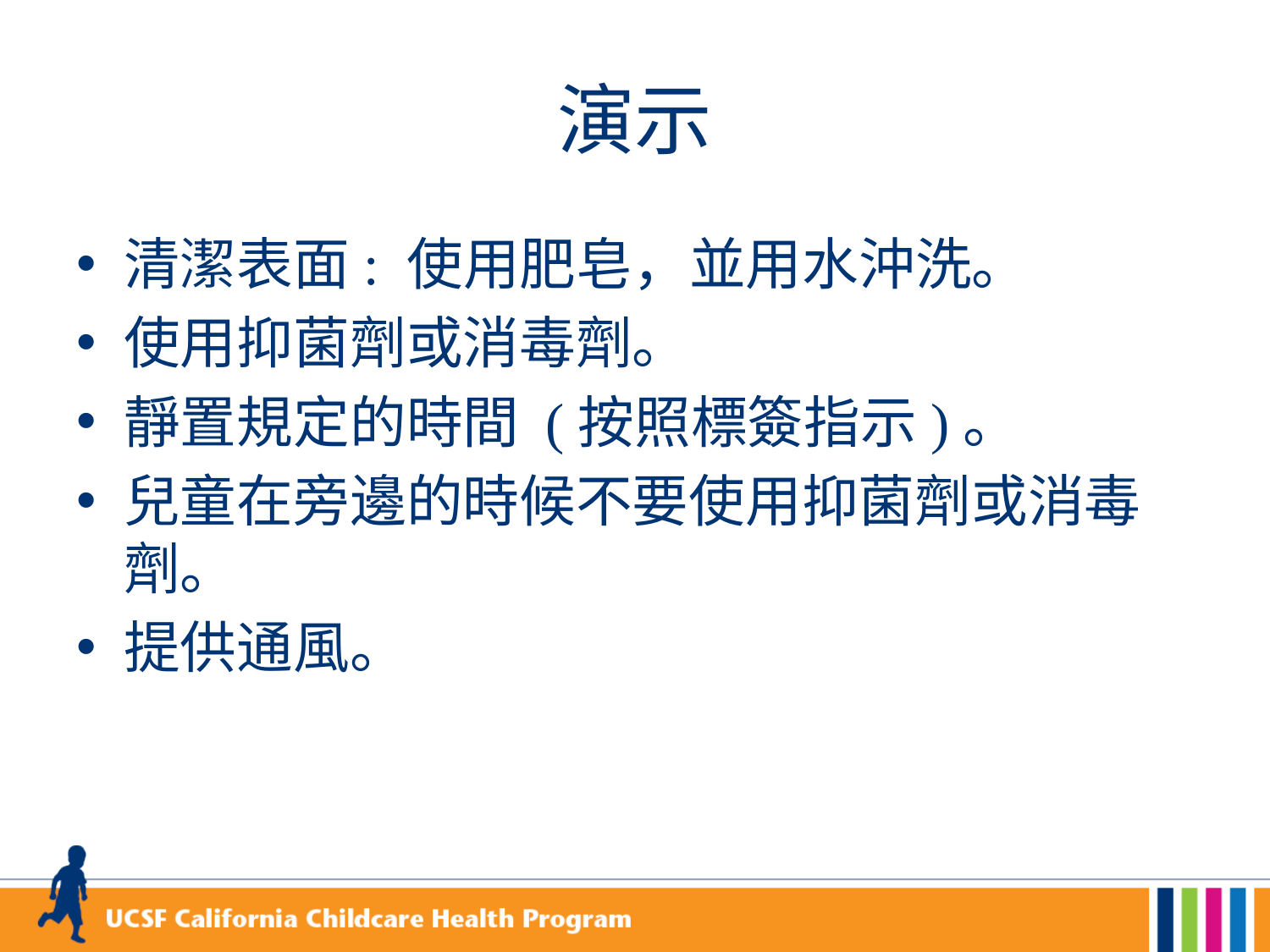

# 演示
清潔表面: 使用肥皂，並用水沖洗。
使用抑菌劑或消毒劑。
靜置規定的時間 (按照標簽指示)。
兒童在旁邊的時候不要使用抑菌劑或消毒劑。
提供通風。